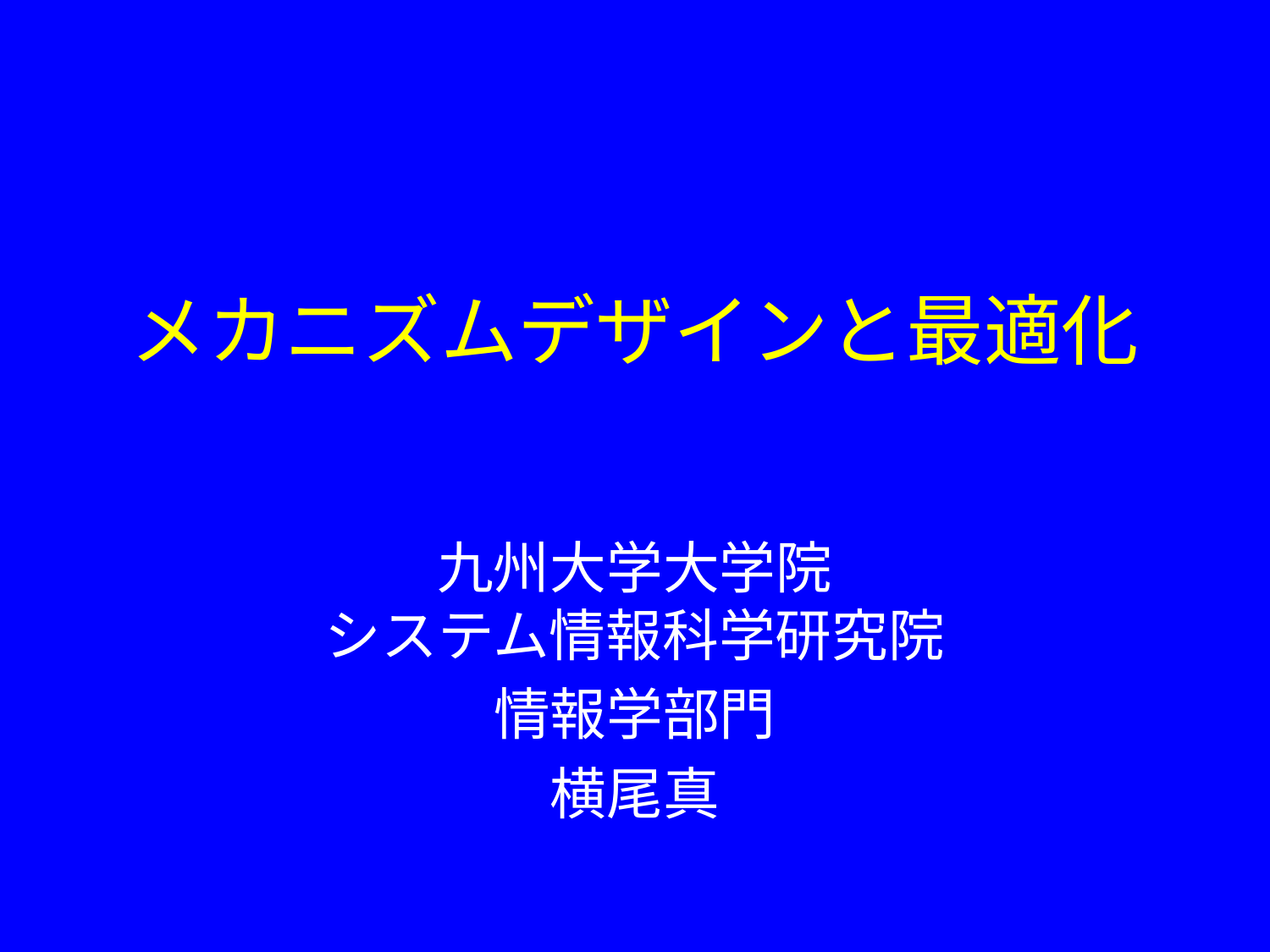

# メカニズムデザインと最適化

九州大学大学院
システム情報科学研究院
情報学部門
横尾真